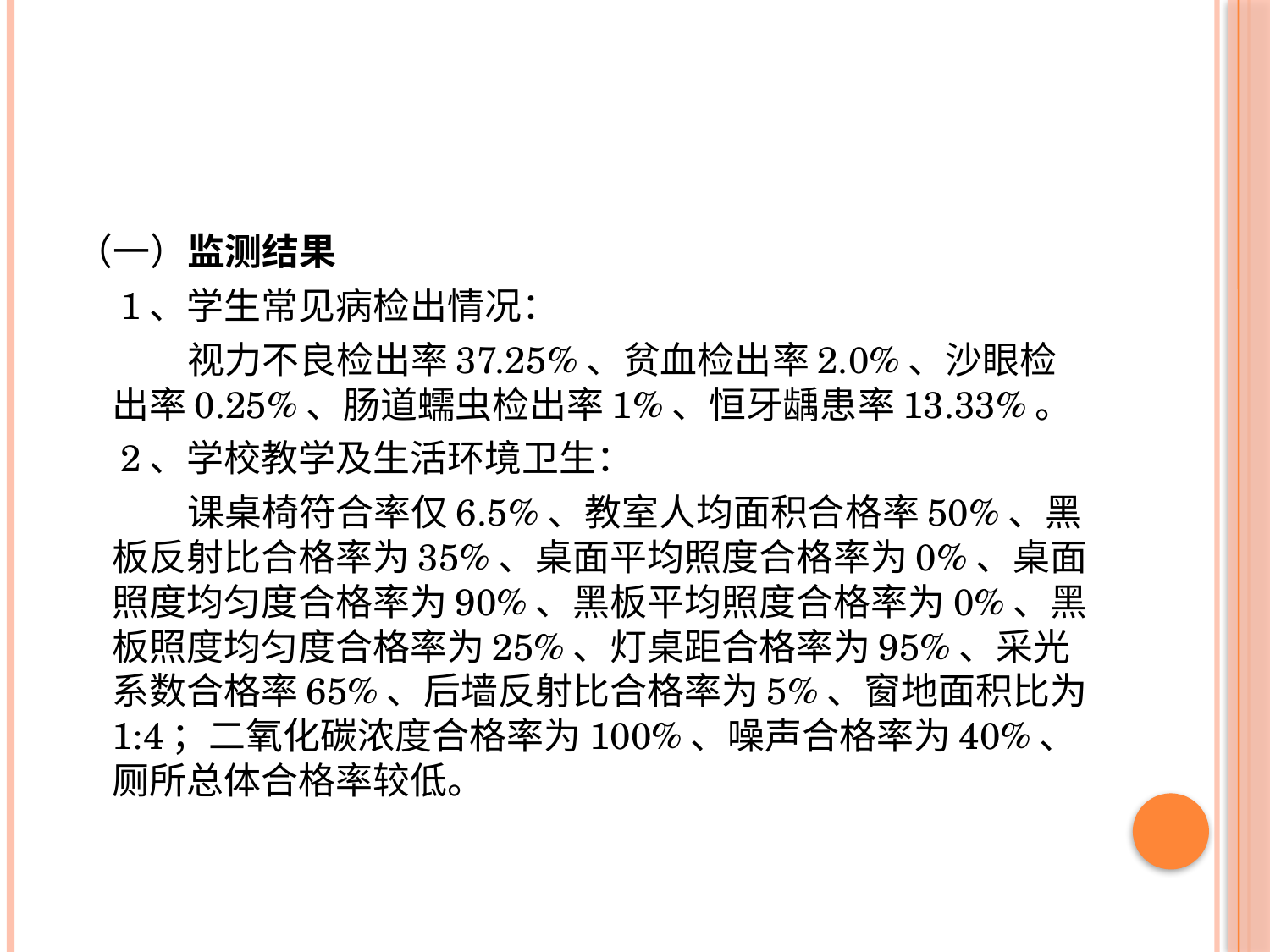

#
（一）监测结果
　1、学生常见病检出情况：
　　　视力不良检出率37.25%、贫血检出率2.0%、沙眼检出率0.25%、肠道蠕虫检出率1%、恒牙龋患率13.33%。
　2、学校教学及生活环境卫生：
　　　课桌椅符合率仅6.5%、教室人均面积合格率50%、黑板反射比合格率为35%、桌面平均照度合格率为0%、桌面照度均匀度合格率为90%、黑板平均照度合格率为0%、黑板照度均匀度合格率为25%、灯桌距合格率为95%、采光系数合格率65%、后墙反射比合格率为5%、窗地面积比为1:4；二氧化碳浓度合格率为100%、噪声合格率为40%、厕所总体合格率较低。